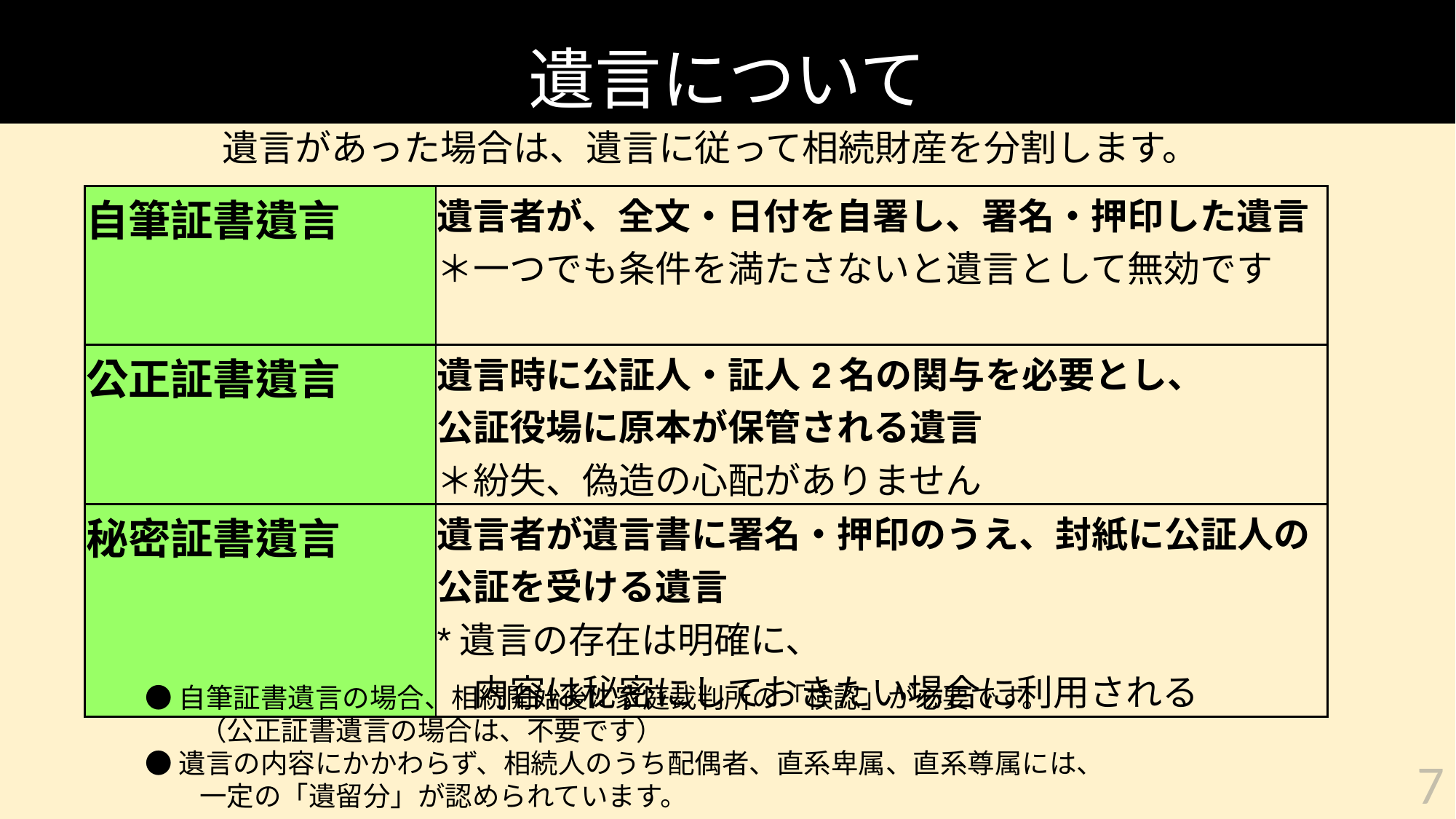

# 遺言について
遺言があった場合は、遺言に従って相続財産を分割します。
| 自筆証書遺言 | 遺言者が、全文・日付を自署し、署名・押印した遺言 ＊一つでも条件を満たさないと遺言として無効です |
| --- | --- |
| 公正証書遺言 | 遺言時に公証人・証人2名の関与を必要とし、 公証役場に原本が保管される遺言 ＊紛失、偽造の心配がありません |
| 秘密証書遺言 | 遺言者が遺言書に署名・押印のうえ、封紙に公証人の 公証を受ける遺言 \*遺言の存在は明確に、 　内容は秘密にしておきたい場合に利用される |
●自筆証書遺言の場合、相続開始後に家庭裁判所の「検認」が必要です。
　　（公正証書遺言の場合は、不要です）
●遺言の内容にかかわらず、相続人のうち配偶者、直系卑属、直系尊属には、
　　一定の「遺留分」が認められています。
7